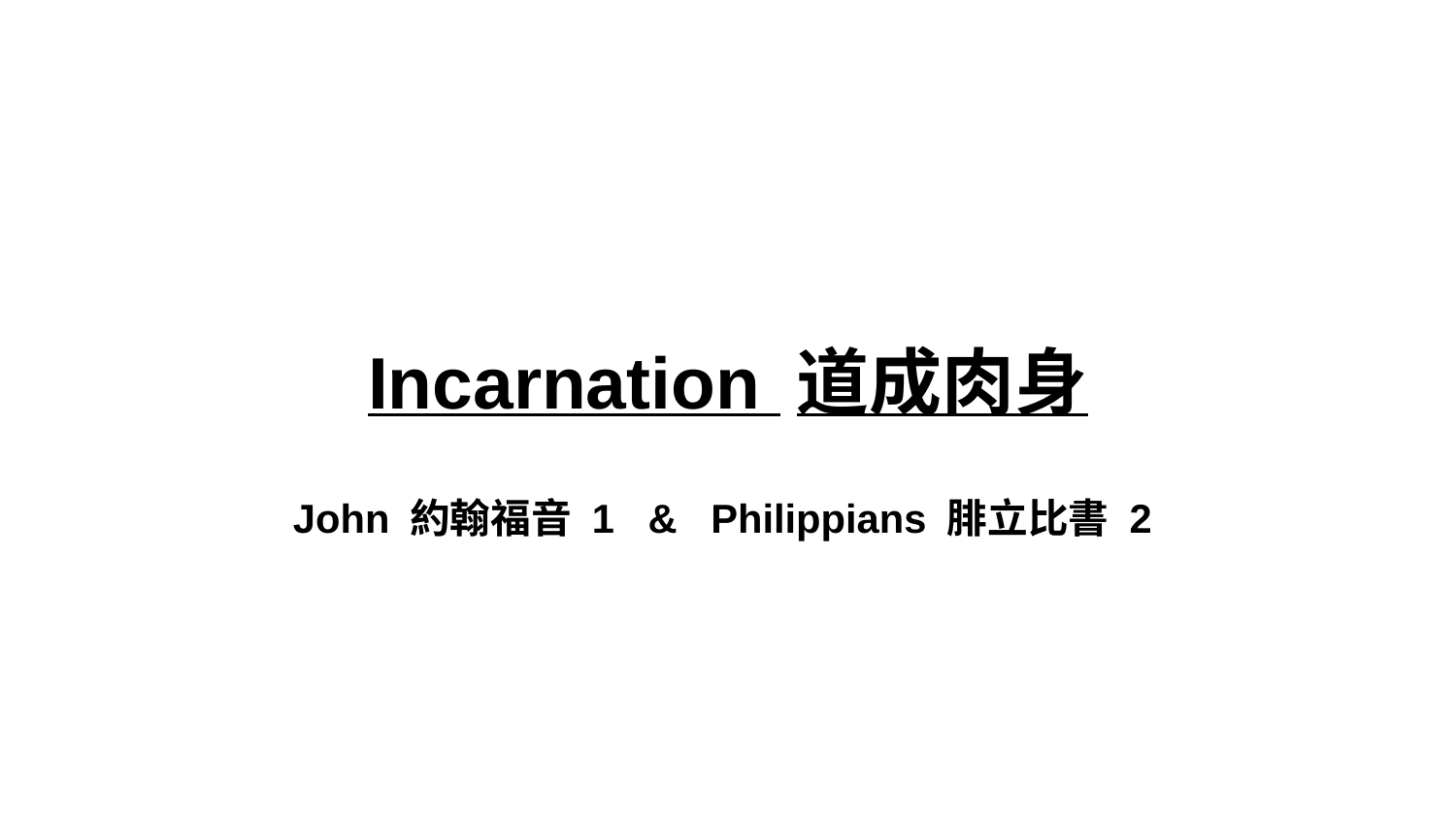

# Incarnation 道成肉身
John 約翰福音 1   &   Philippians 腓立比書 2